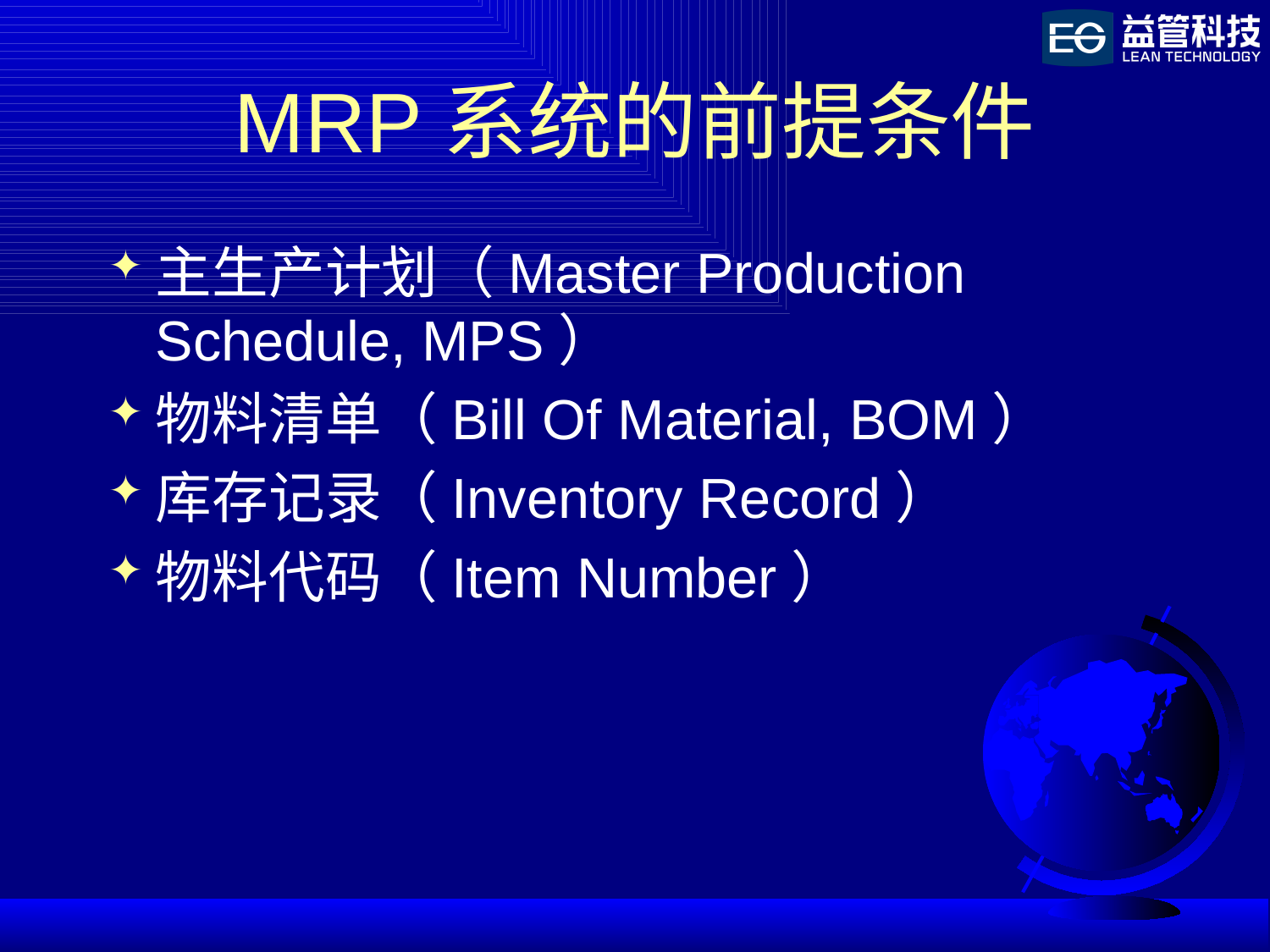

# MRP系统的前提条件
主生产计划（Master Production Schedule, MPS）
物料清单（Bill Of Material, BOM）
库存记录（Inventory Record）
物料代码（Item Number）